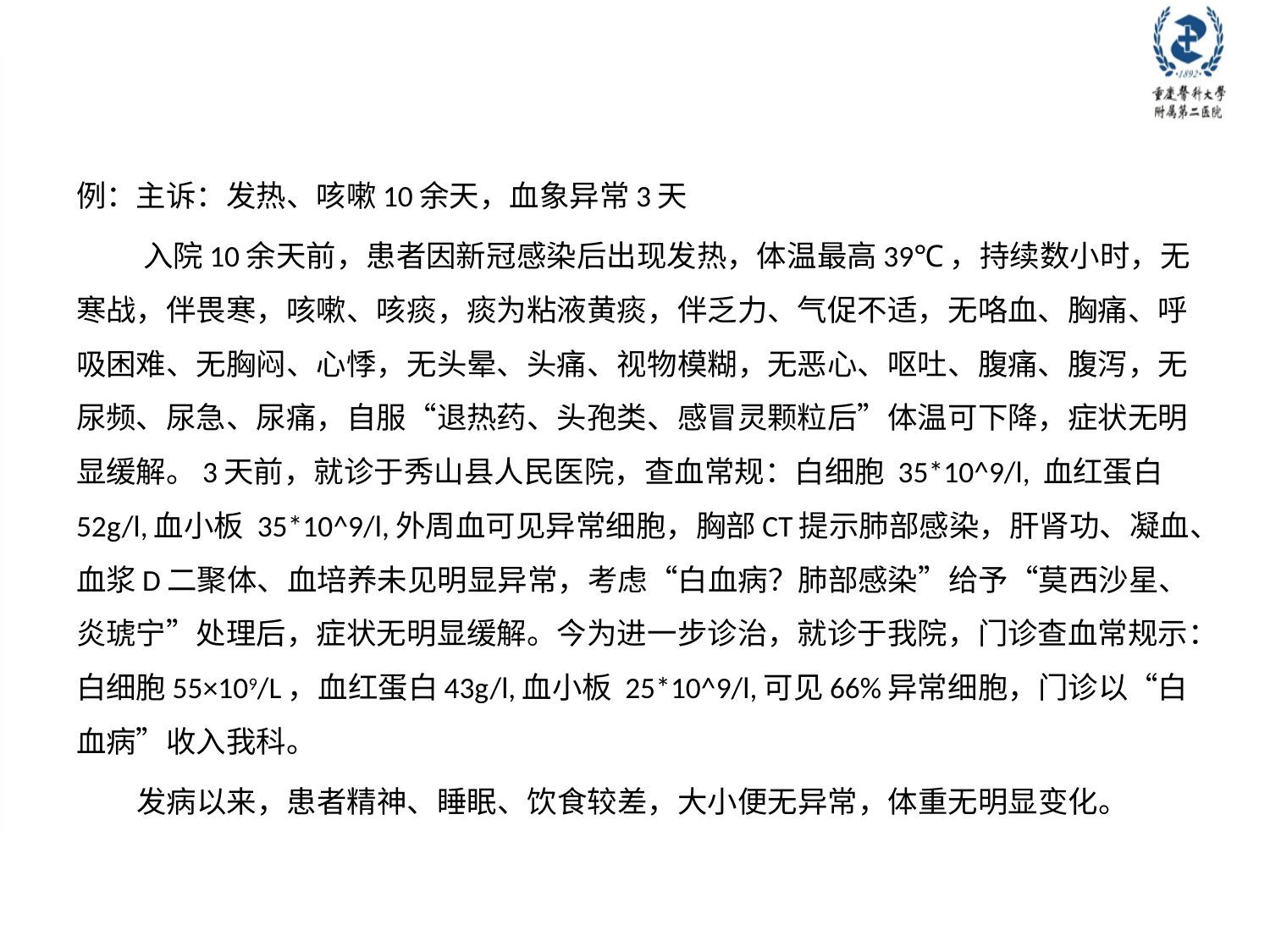

例：主诉：发热、咳嗽10余天，血象异常3天
         入院10余天前，患者因新冠感染后出现发热，体温最高39℃，持续数小时，无寒战，伴畏寒，咳嗽、咳痰，痰为粘液黄痰，伴乏力、气促不适，无咯血、胸痛、呼吸困难、无胸闷、心悸，无头晕、头痛、视物模糊，无恶心、呕吐、腹痛、腹泻，无尿频、尿急、尿痛，自服“退热药、头孢类、感冒灵颗粒后”体温可下降，症状无明显缓解。3天前，就诊于秀山县人民医院，查血常规：白细胞 35*10^9/l, 血红蛋白52g/l,血小板 35*10^9/l,外周血可见异常细胞，胸部CT提示肺部感染，肝肾功、凝血、血浆D二聚体、血培养未见明显异常，考虑“白血病？肺部感染”给予“莫西沙星、炎琥宁”处理后，症状无明显缓解。今为进一步诊治，就诊于我院，门诊查血常规示：白细胞55×109/L，血红蛋白43g/l,血小板 25*10^9/l,可见66%异常细胞，门诊以“白血病”收入我科。
        发病以来，患者精神、睡眠、饮食较差，大小便无异常，体重无明显变化。